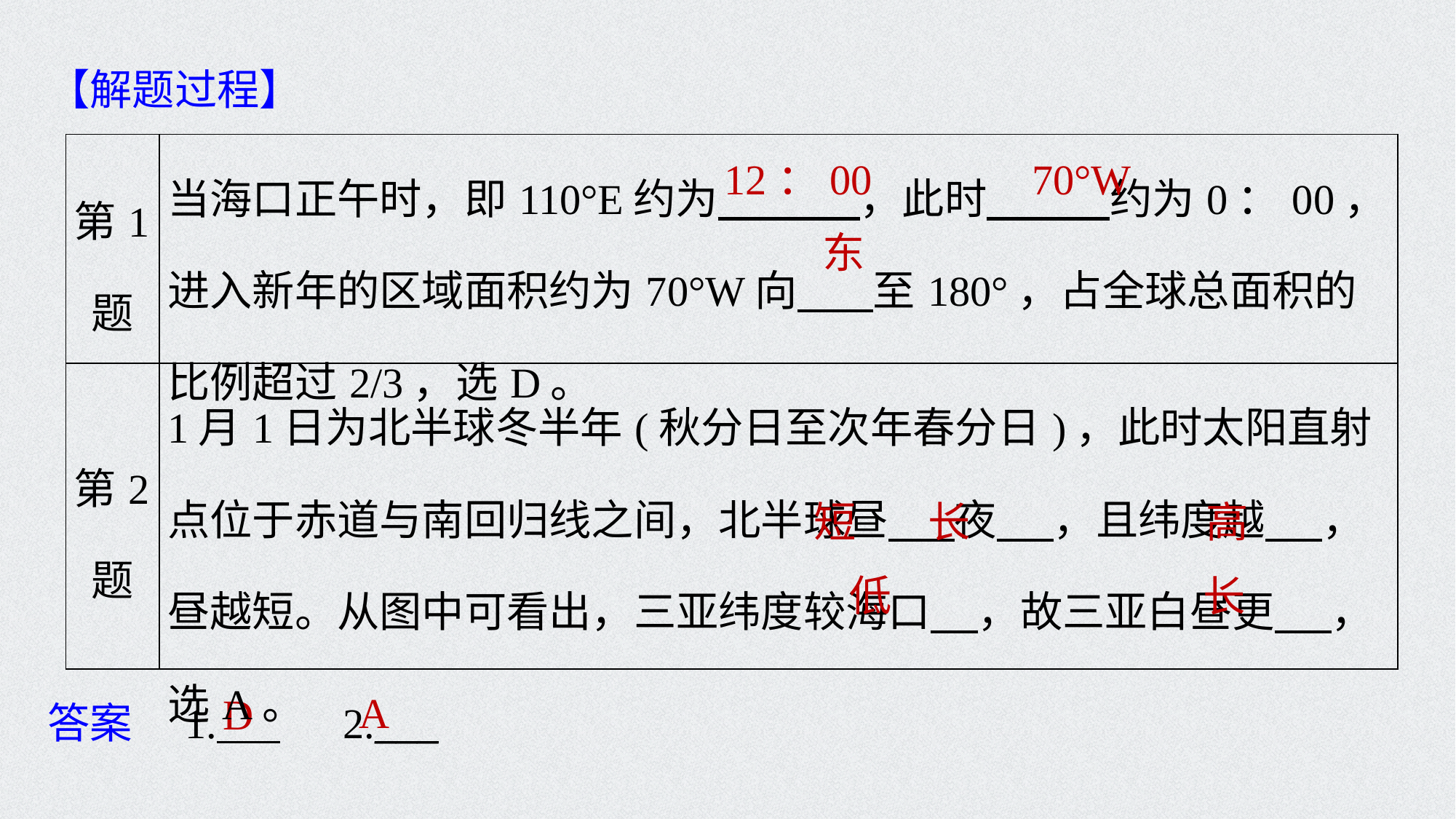

【解题过程】
| 第1题 | 当海口正午时，即110°E约为 ，此时 约为0：00，进入新年的区域面积约为70°W向 至180°，占全球总面积的比例超过2/3，选D。 |
| --- | --- |
| 第2题 | 1月1日为北半球冬半年(秋分日至次年春分日)，此时太阳直射点位于赤道与南回归线之间，北半球昼 夜 ，且纬度越 ，昼越短。从图中可看出，三亚纬度较海口 ，故三亚白昼更 ，选A。 |
12：00
70°W
东
长
高
短
低
长
答案　1.      　2.___
A
D